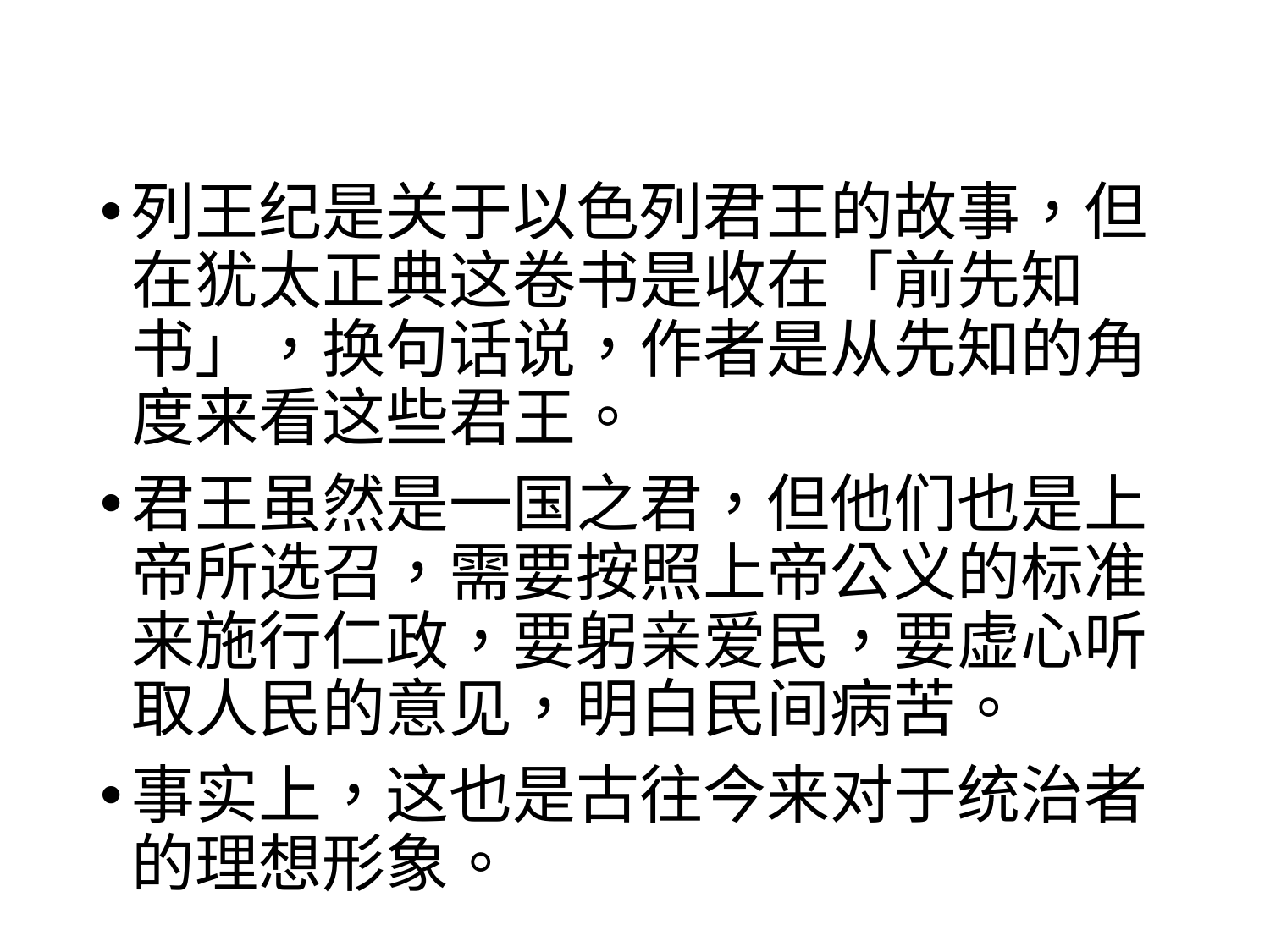

#
列王纪是关于以色列君王的故事，但在犹太正典这卷书是收在「前先知书」，换句话说，作者是从先知的角度来看这些君王。
君王虽然是一国之君，但他们也是上帝所选召，需要按照上帝公义的标准来施行仁政，要躬亲爱民，要虚心听取人民的意见，明白民间病苦。
事实上，这也是古往今来对于统治者的理想形象。